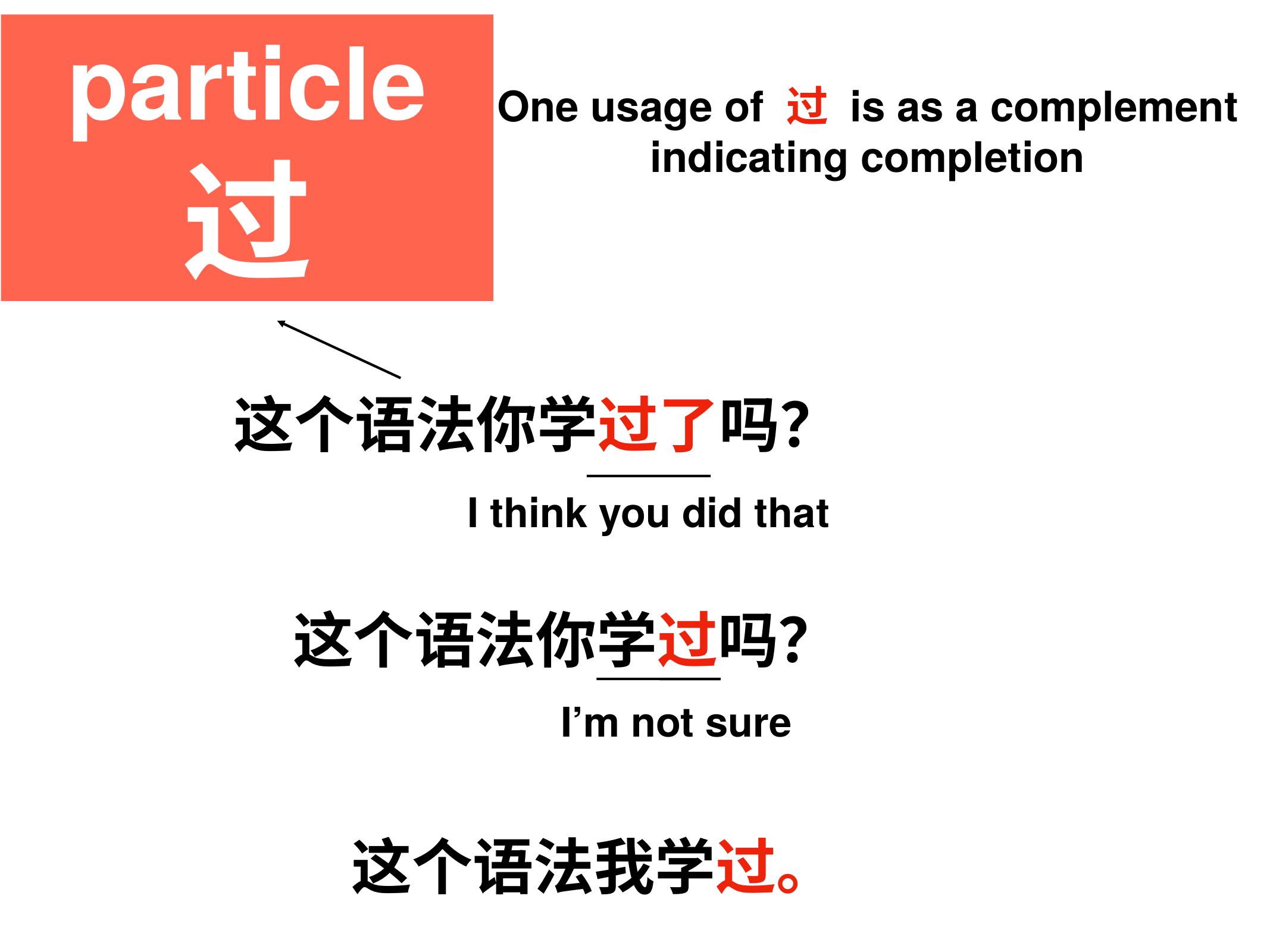

particle 过
One usage of 过 is as a complement indicating completion

这个语法你学过了吗？

I think you did that
这个语法你学过吗？

I’m not sure
这个语法我学过了。
这个语法我学过。